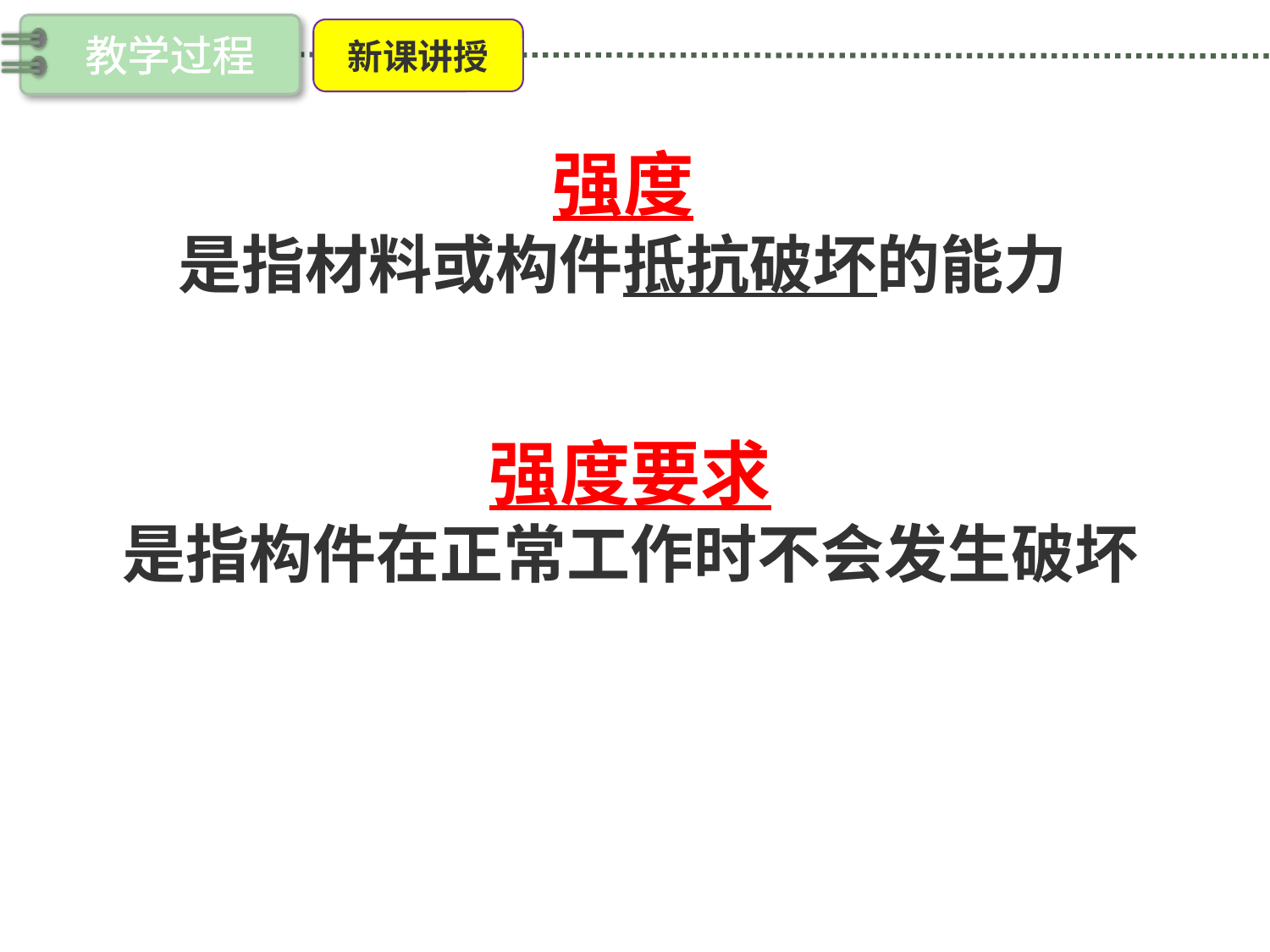

强度
是指材料或构件抵抗破坏的能力
强度要求
是指构件在正常工作时不会发生破坏
4